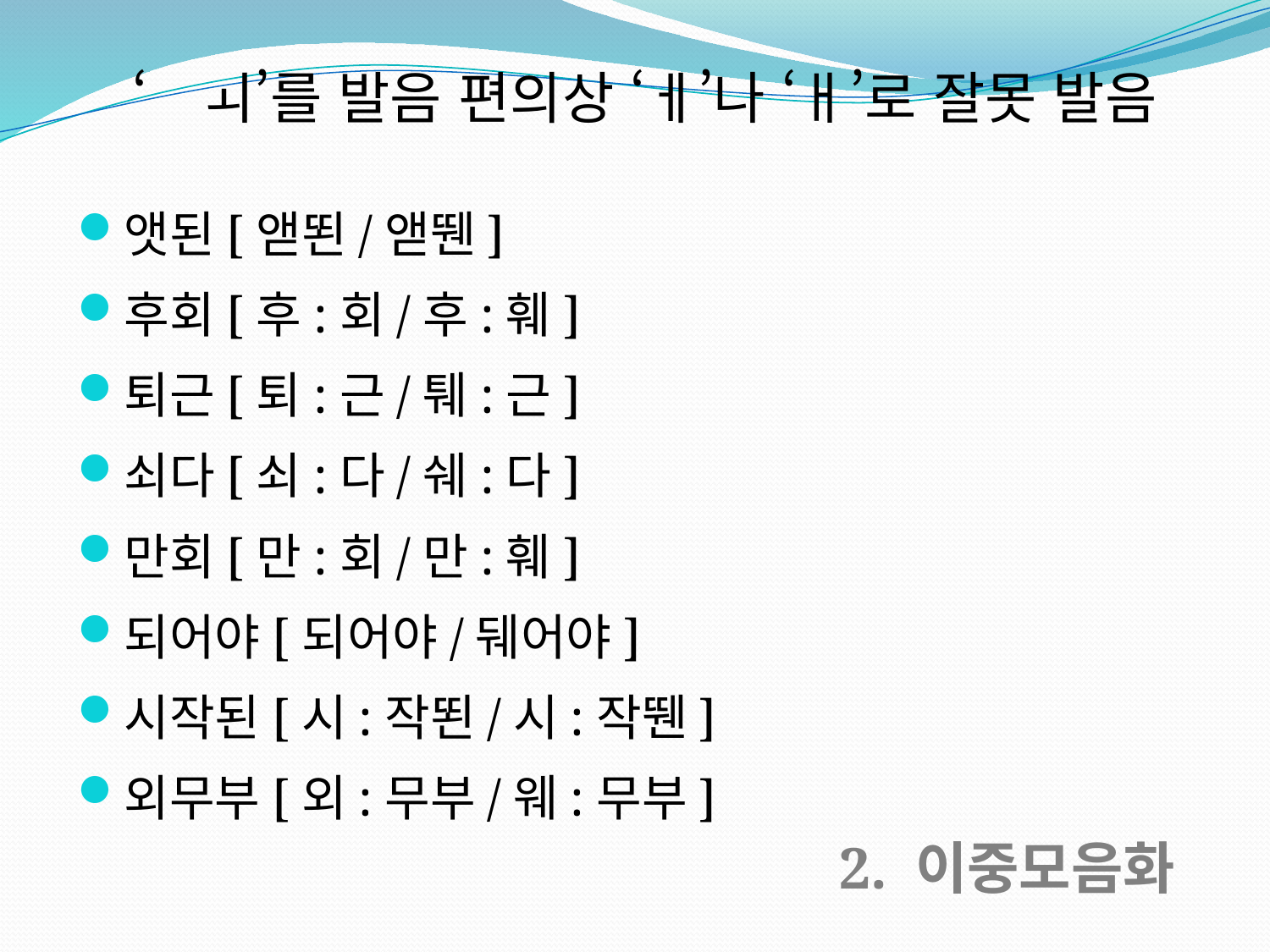

‘ㅚ’를 발음 편의상 ‘ㅔ’나 ‘ㅐ’로 잘못 발음
앳된[앧뙨/앧뛘]
후회[후:회/후:훼]
퇴근[퇴:근/퉤:근]
쇠다[쇠:다/쉐:다]
만회[만:회/만:훼]
되어야[되어야/뒈어야]
시작된[시:작뙨/시:작뛘]
외무부[외:무부/웨:무부]
2. 이중모음화